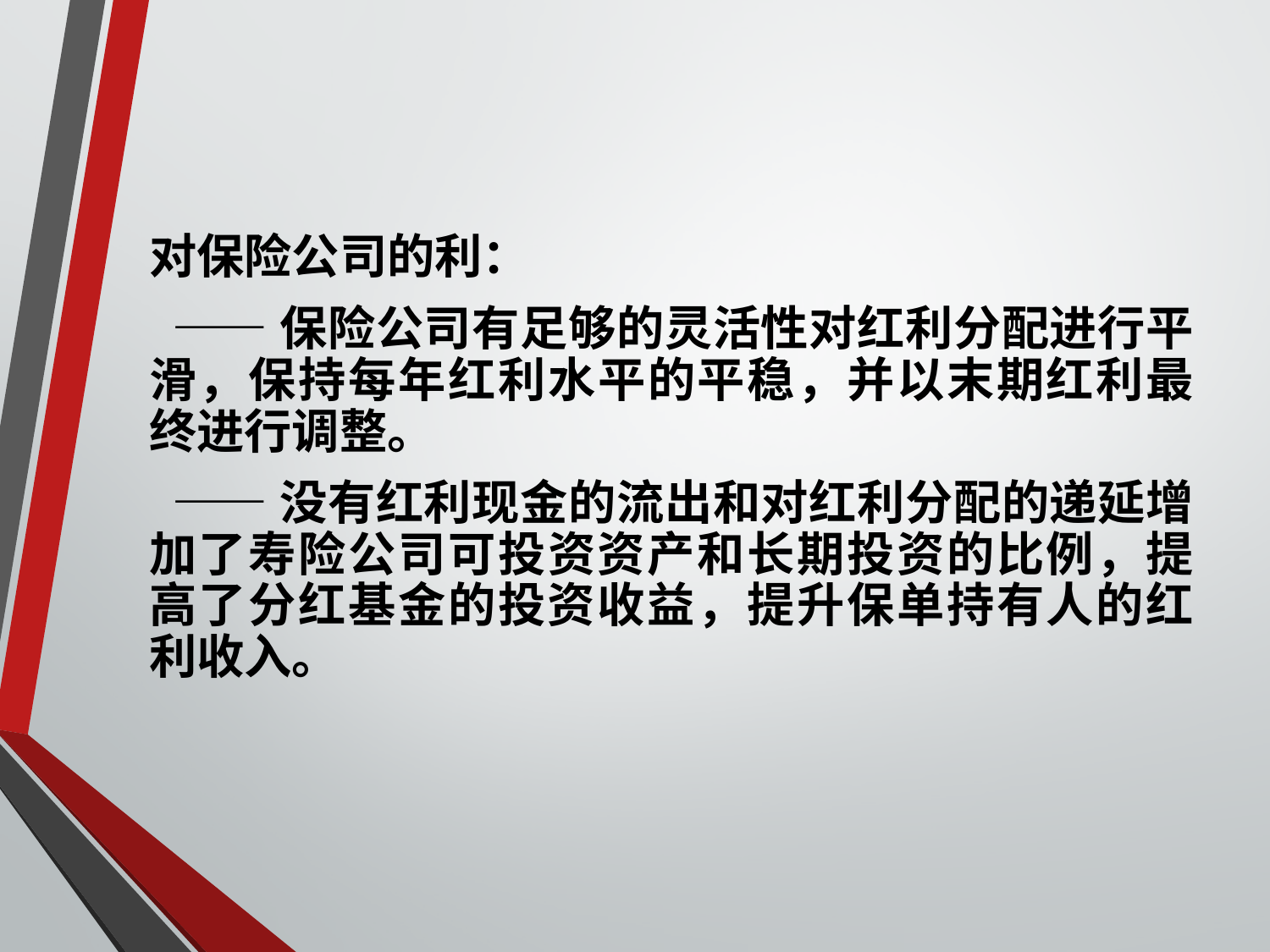

对保险公司的利：
  ——保险公司有足够的灵活性对红利分配进行平滑，保持每年红利水平的平稳，并以末期红利最终进行调整。
  ——没有红利现金的流出和对红利分配的递延增加了寿险公司可投资资产和长期投资的比例，提高了分红基金的投资收益，提升保单持有人的红利收入。